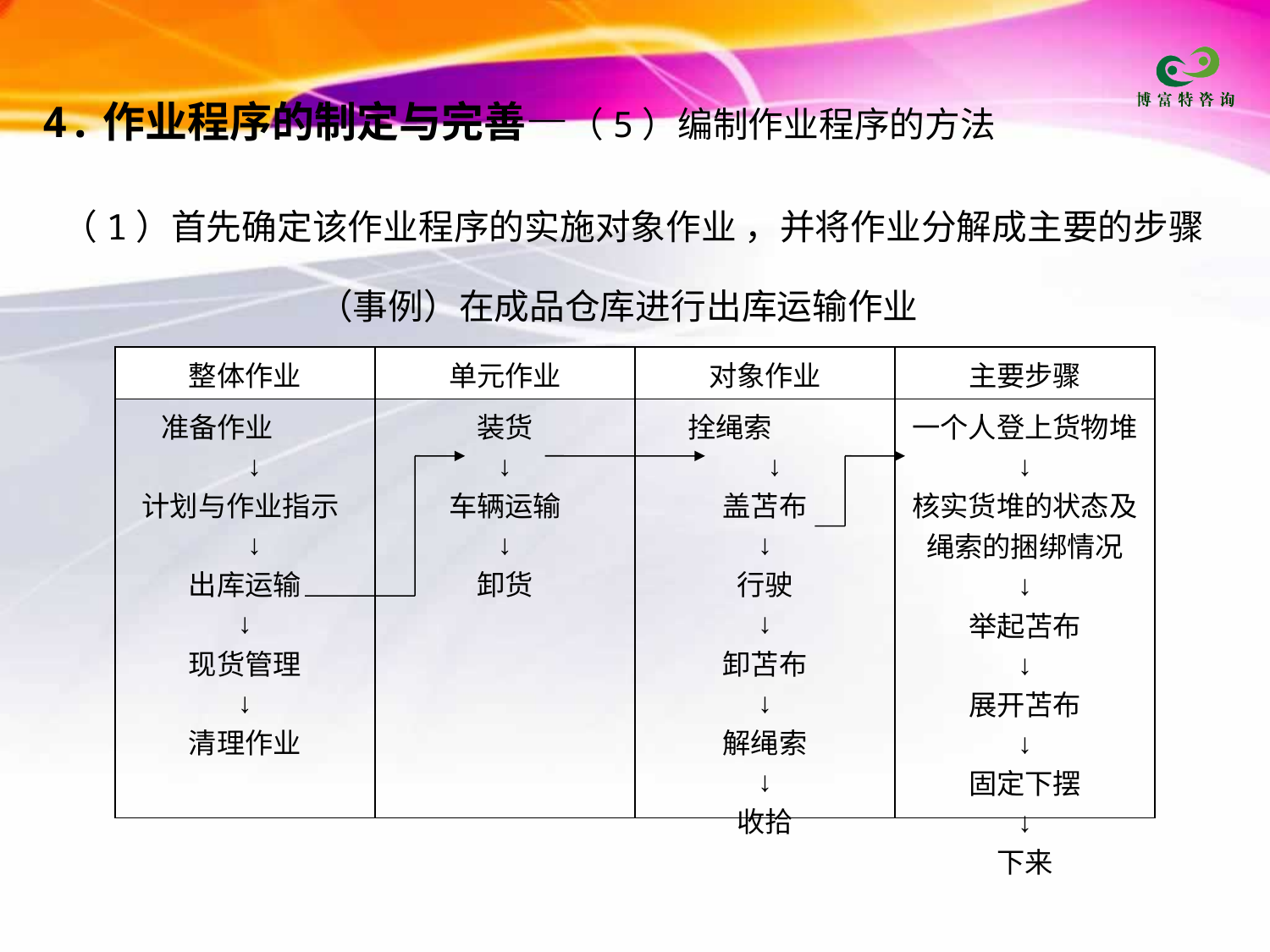

4.作业程序的制定与完善—（5）编制作业程序的方法
（1）首先确定该作业程序的实施对象作业 ，并将作业分解成主要的步骤
（事例）在成品仓库进行出库运输作业

| 整体作业 | 单元作业 | 对象作业 | 主要步骤 |
| --- | --- | --- | --- |
| 准备作业 ↓ 计划与作业指示 ↓ 出库运输 ↓ 现货管理 ↓ 清理作业 | 装货 ↓ 车辆运输 ↓ 卸货 | 拴绳索 ↓ 盖苫布 ↓ 行驶 ↓ 卸苫布 ↓ 解绳索 ↓ 收拾 | 一个人登上货物堆 ↓ 核实货堆的状态及绳索的捆绑情况 ↓ 举起苫布 ↓ 展开苫布 ↓ 固定下摆 ↓ 下来 |